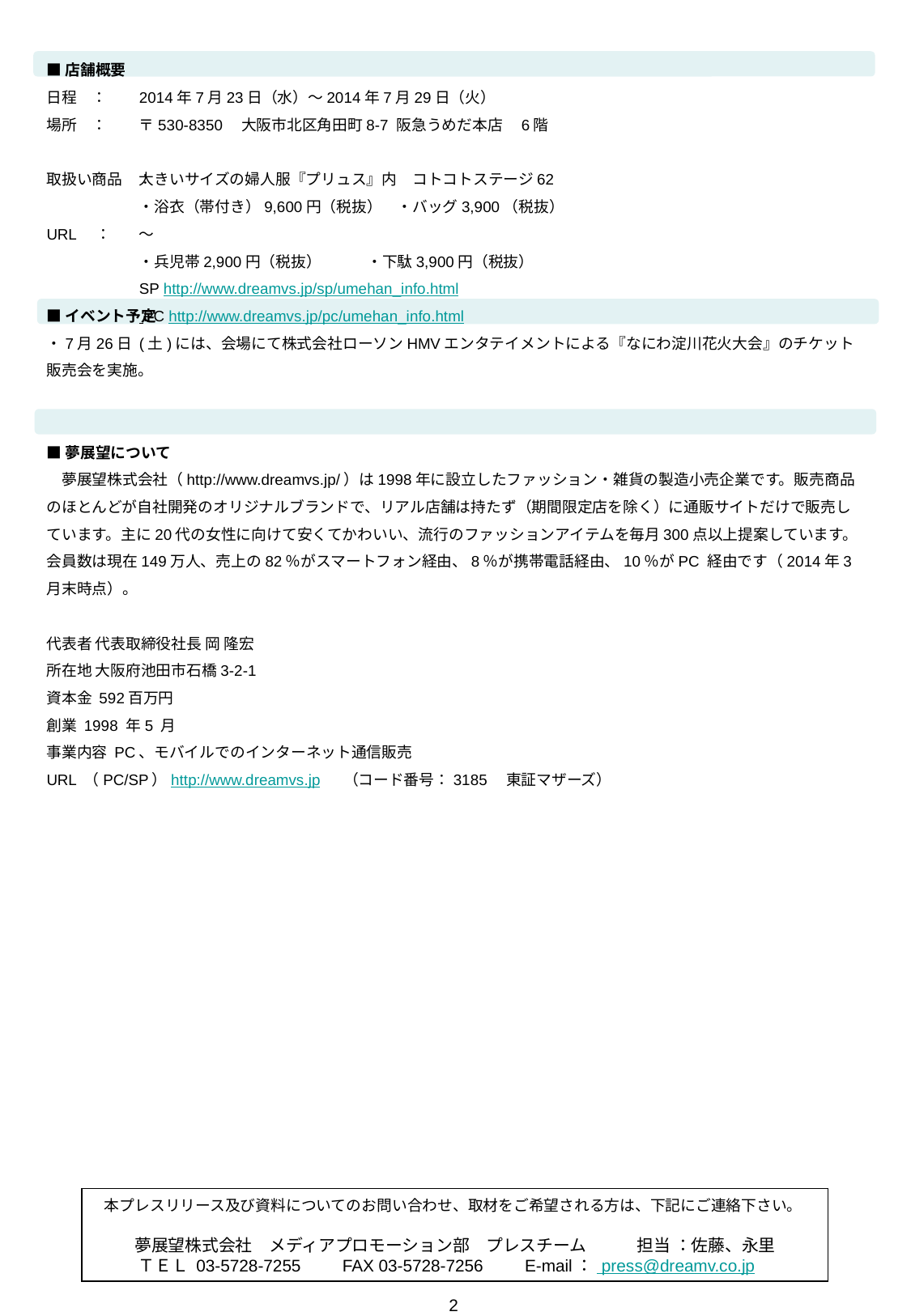

■店舗概要
日程　：
場所　：

取扱い商品　：

URL　：

■イベント予定
・7月26日 (土)には、会場にて株式会社ローソンHMVエンタテイメントによる『なにわ淀川花火大会』のチケット販売会を実施。

■夢展望について
　夢展望株式会社（http://www.dreamvs.jp/）は1998年に設立したファッション・雑貨の製造小売企業です。販売商品のほとんどが自社開発のオリジナルブランドで、リアル店舗は持たず（期間限定店を除く）に通販サイトだけで販売しています。主に20代の女性に向けて安くてかわいい、流行のファッションアイテムを毎月300点以上提案しています。会員数は現在149万人、売上の82％がスマートフォン経由、8％が携帯電話経由、10％がPC 経由です（2014年3月末時点）。

代表者 代表取締役社長 岡 隆宏
所在地 大阪府池田市石橋3-2-1
資本金 592百万円
創業 1998 年5 月
事業内容 PC、モバイルでのインターネット通信販売
URL （PC/SP）http://www.dreamvs.jp 　（コード番号：3185　東証マザーズ）

2014年7月23日（水）～2014年7月29日（火）
〒530-8350　大阪市北区角田町8-7 阪急うめだ本店　6階
大きいサイズの婦人服『プリュス』内　コトコトステージ62
・浴衣（帯付き）9,600円（税抜）　・バッグ3,900（税抜）～
・兵児帯2,900円（税抜）　　　・下駄3,900円（税抜）
SP http://www.dreamvs.jp/sp/umehan_info.html
 PC http://www.dreamvs.jp/pc/umehan_info.html

本プレスリリース及び資料についてのお問い合わせ、取材をご希望される方は、下記にご連絡下さい。

夢展望株式会社　メディアプロモーション部　プレスチーム　　　担当 ：佐藤、永里
ＴＥＬ 03-5728-7255　　FAX 03-5728-7256　　E-mail： press@dreamv.co.jp
2